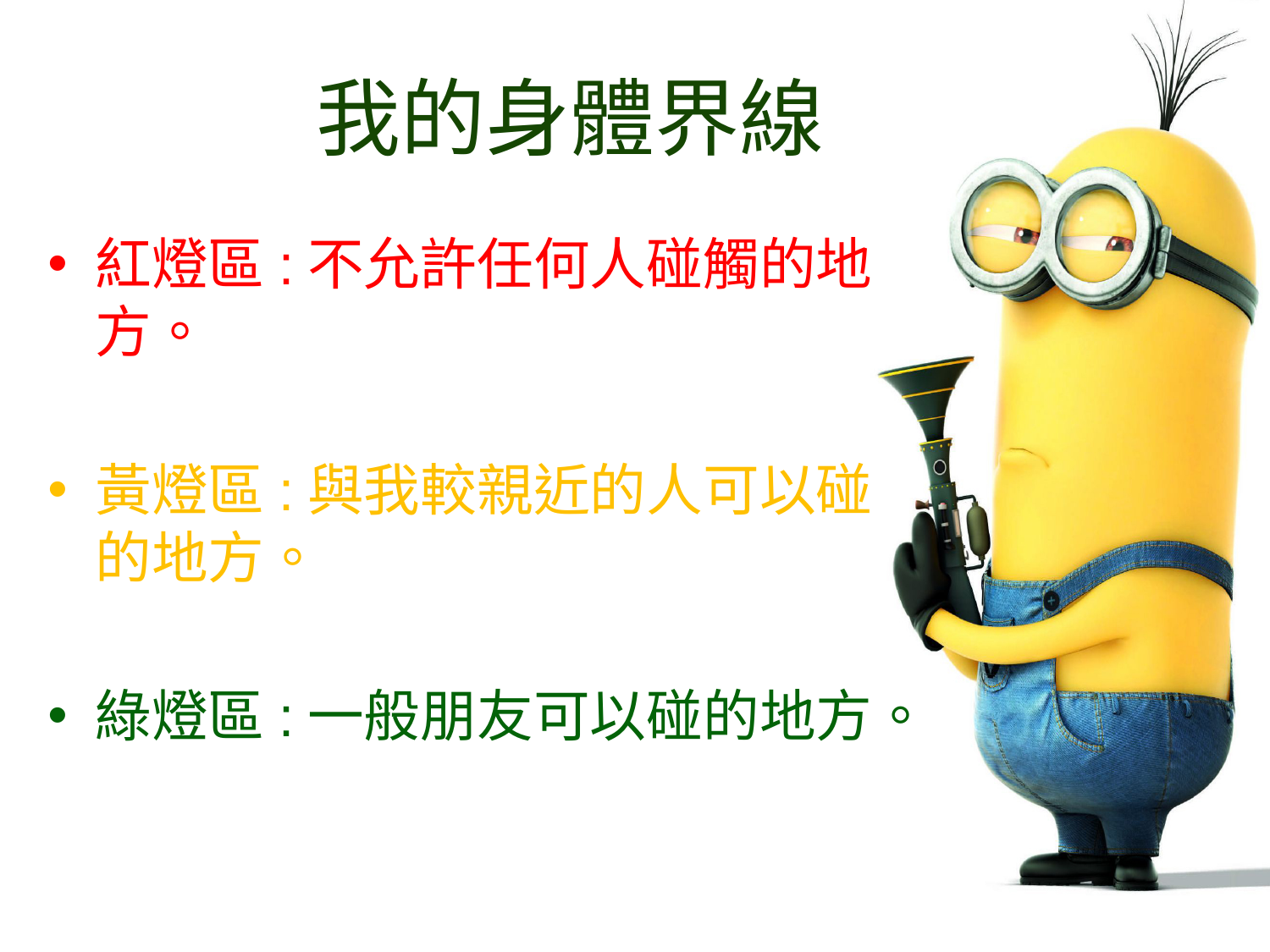

# 我的身體界線
紅燈區:不允許任何人碰觸的地方。

黃燈區:與我較親近的人可以碰的地方。

綠燈區:一般朋友可以碰的地方。